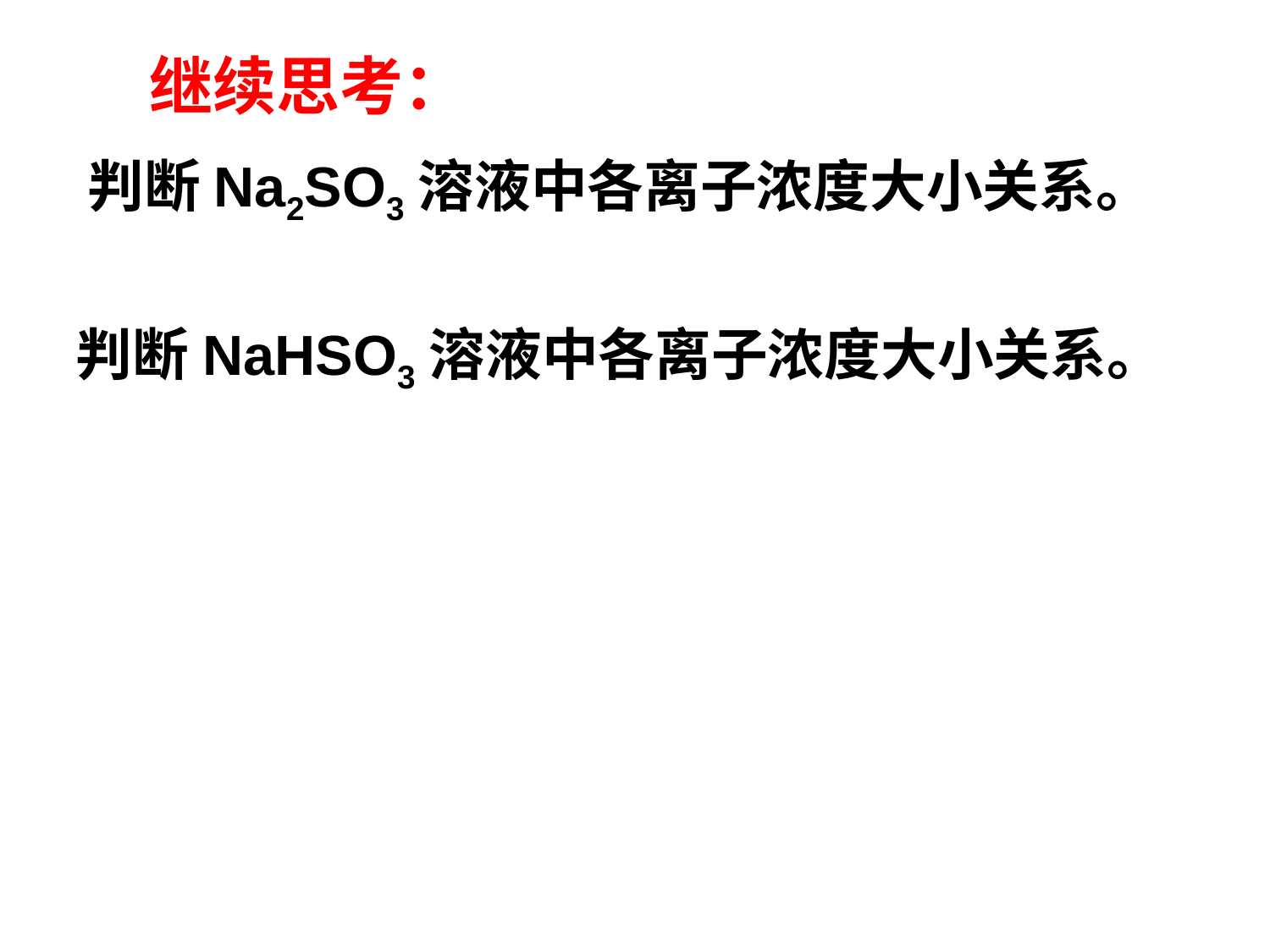

继续思考：
判断Na2SO3溶液中各离子浓度大小关系。
判断NaHSO3溶液中各离子浓度大小关系。